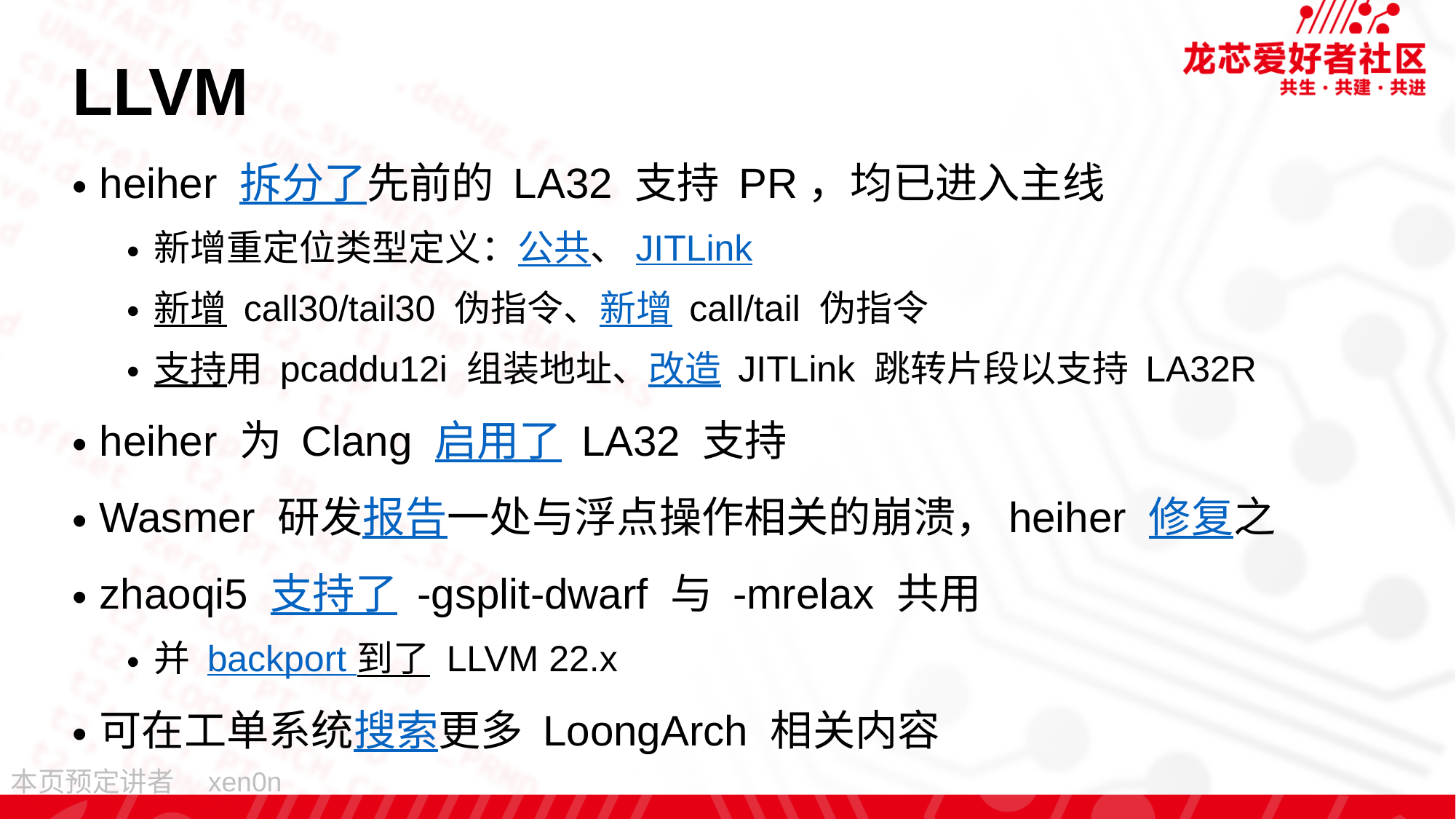

# LLVM
heiher 拆分了先前的 LA32 支持 PR，均已进入主线
新增重定位类型定义：公共、JITLink
新增 call30/tail30 伪指令、新增 call/tail 伪指令
支持用 pcaddu12i 组装地址、改造 JITLink 跳转片段以支持 LA32R
heiher 为 Clang 启用了 LA32 支持
Wasmer 研发报告一处与浮点操作相关的崩溃，heiher 修复之
zhaoqi5 支持了 -gsplit-dwarf 与 -mrelax 共用
并 backport 到了 LLVM 22.x
可在工单系统搜索更多 LoongArch 相关内容
xen0n